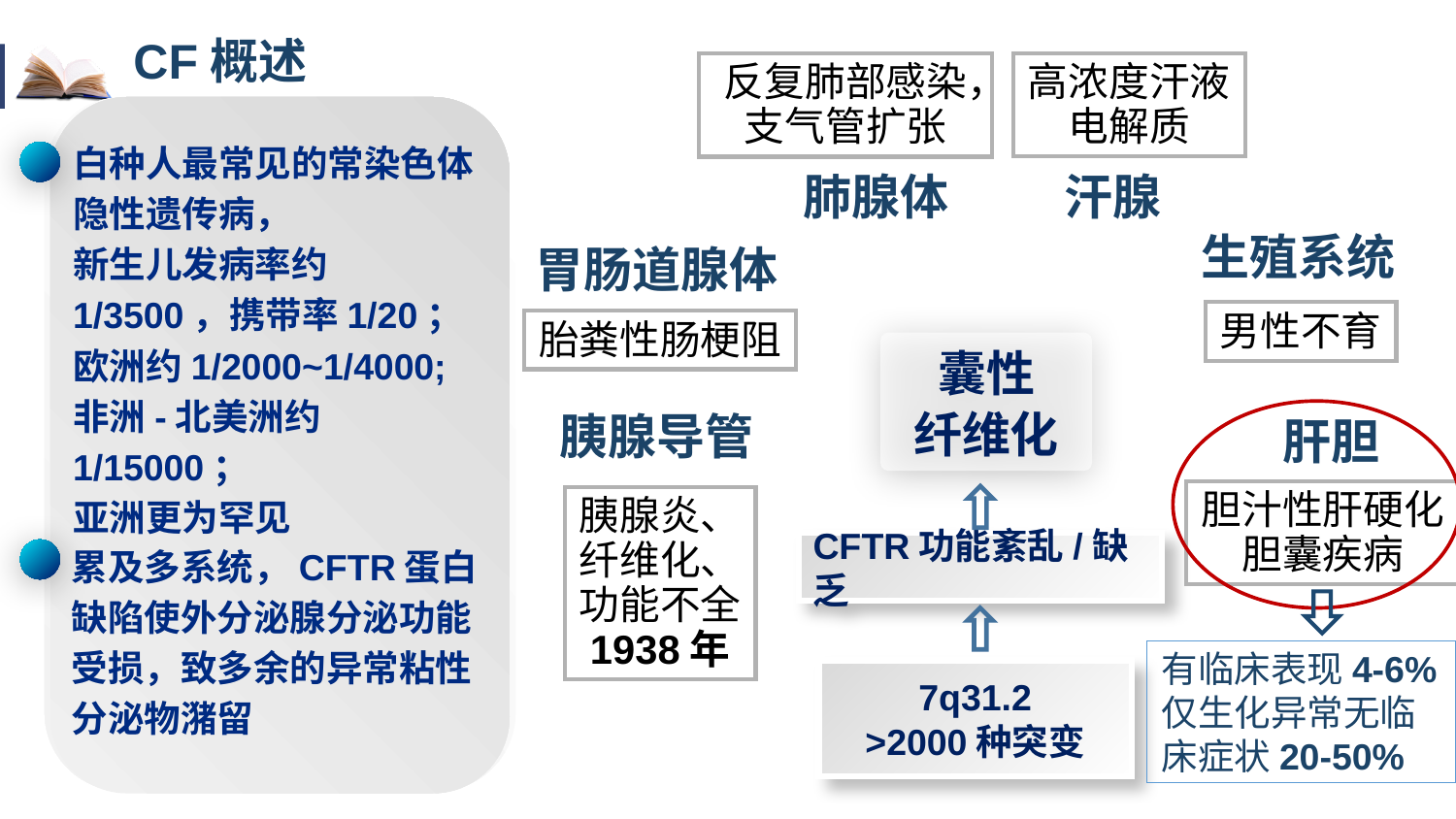

CF概述
高浓度汗液
电解质
反复肺部感染，
支气管扩张

白种人最常见的常染色体隐性遗传病，
新生儿发病率约1/3500，携带率1/20；
欧洲约1/2000~1/4000;
非洲-北美洲约1/15000；
亚洲更为罕见

肺腺体
汗腺
点击此处添加标题
生殖系统
胃肠道腺体
男性不育
胎粪性肠梗阻
囊性
纤维化
胰腺导管

肝胆
胆汁性肝硬化
胆囊疾病
胰腺炎、
纤维化、
功能不全
1938年

累及多系统，CFTR蛋白缺陷使外分泌腺分泌功能受损，致多余的异常粘性分泌物潴留
CFTR功能紊乱/缺乏

有临床表现4-6%
仅生化异常无临床症状20-50%
7q31.2
>2000种突变